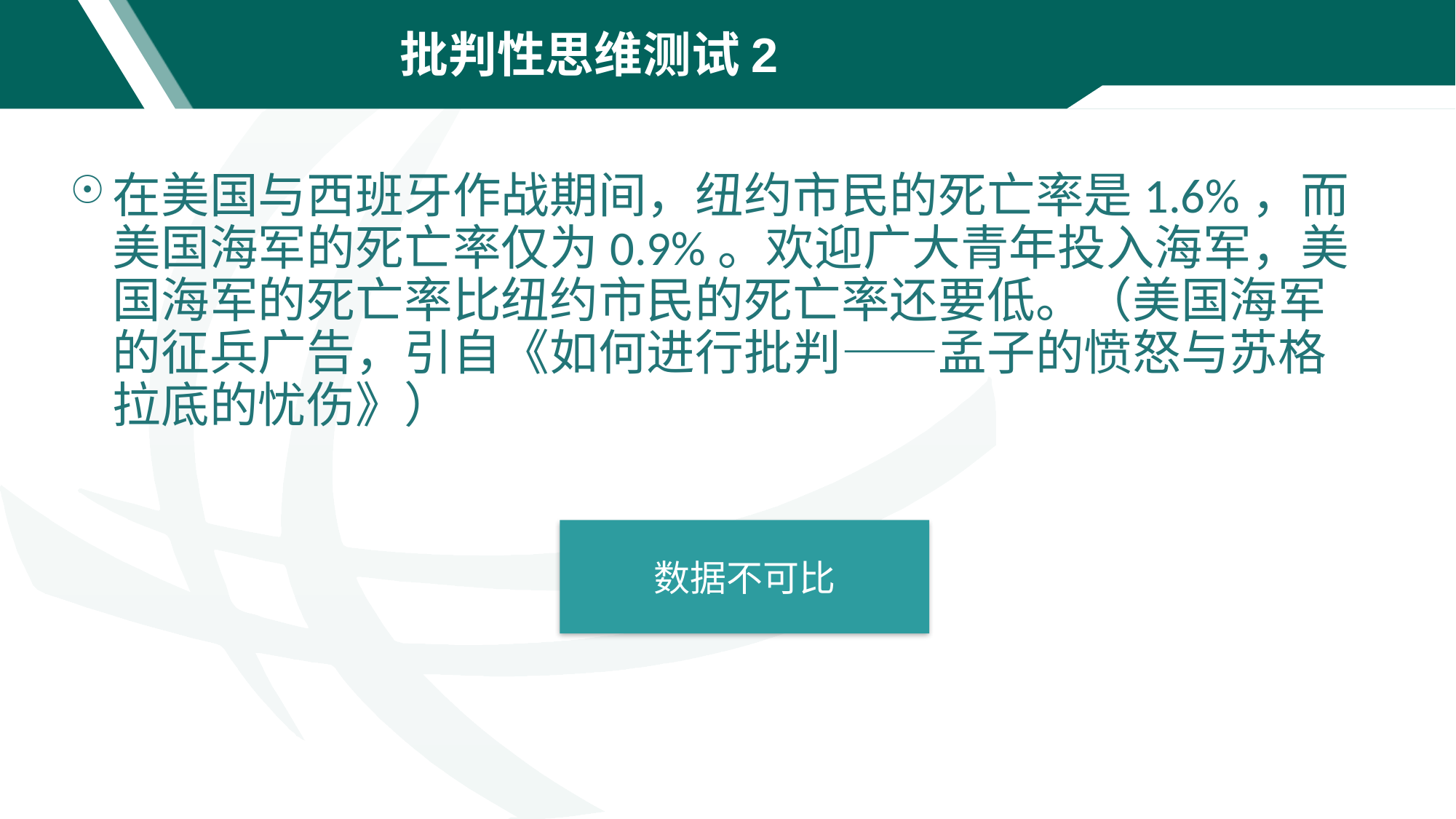

# 批判性思维测试2
在美国与西班牙作战期间，纽约市民的死亡率是1.6%，而美国海军的死亡率仅为0.9%。欢迎广大青年投入海军，美国海军的死亡率比纽约市民的死亡率还要低。（美国海军的征兵广告，引自《如何进行批判——孟子的愤怒与苏格拉底的忧伤》）
数据不可比